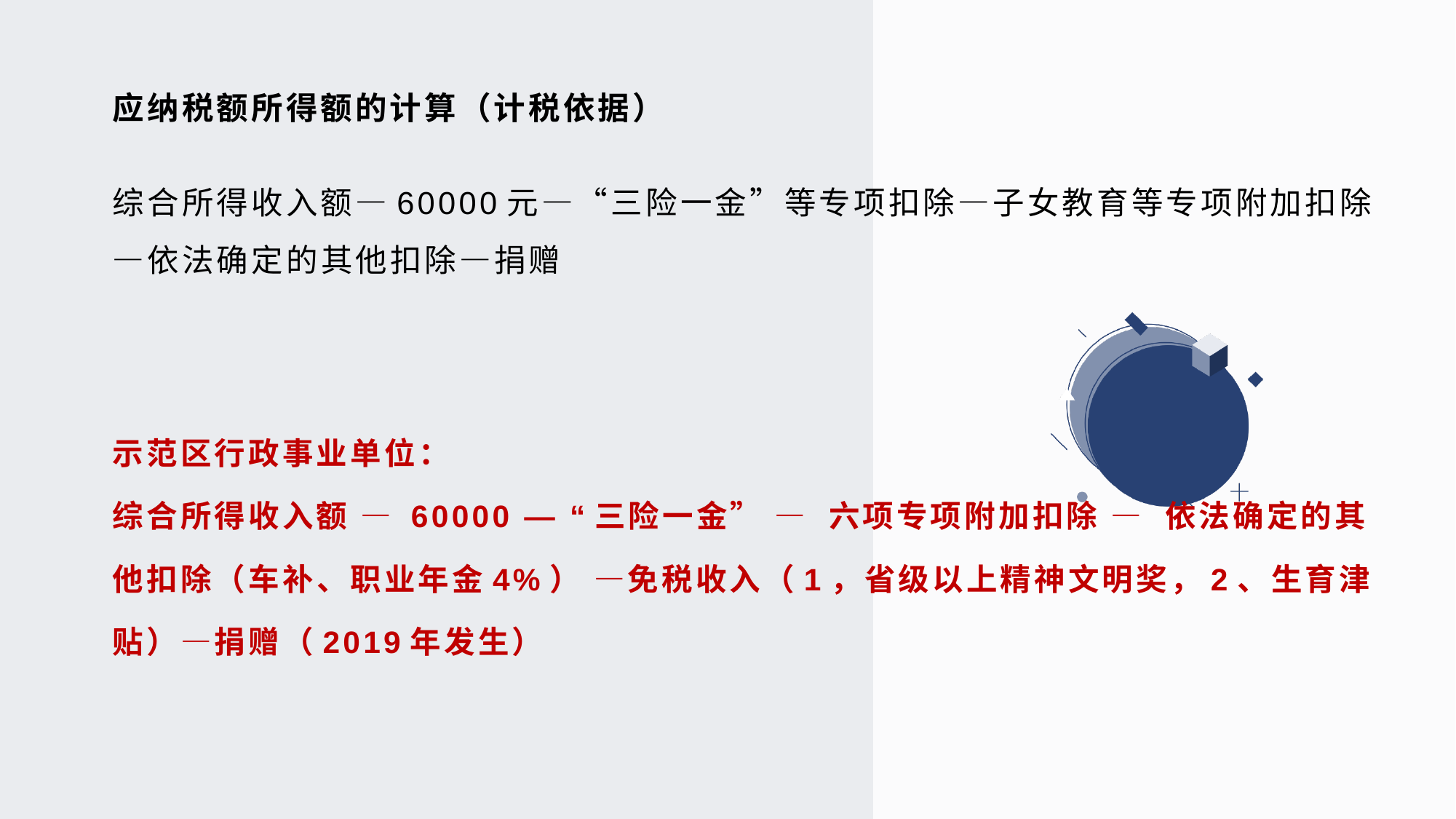

应纳税额所得额的计算（计税依据）

综合所得收入额—60000元—“三险一金”等专项扣除—子女教育等专项附加扣除—依法确定的其他扣除—捐赠
# 示范区行政事业单位： 综合所得收入额 — 60000 — “三险一金” —  六项专项附加扣除 —  依法确定的其他扣除（车补、职业年金4%） —免税收入（1，省级以上精神文明奖，2、生育津贴）—捐赠（2019年发生）